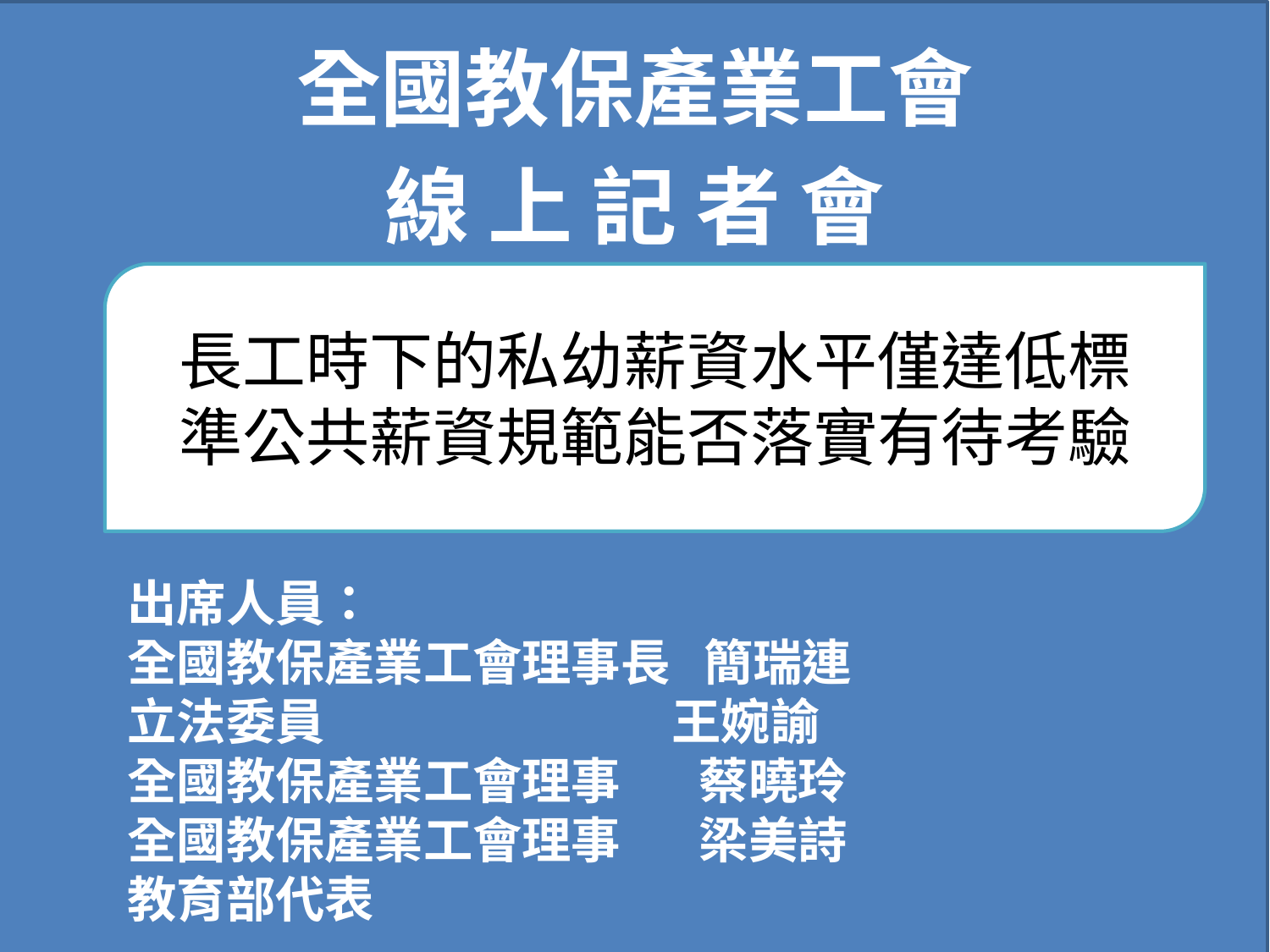

全國教保產業工會
線 上 記 者 會
長工時下的私幼薪資水平僅達低標
準公共薪資規範能否落實有待考驗
出席人員：
全國教保產業工會理事長   簡瑞連
立法委員                               王婉諭
全國教保產業工會理事       蔡曉玲
全國教保產業工會理事       梁美詩
教育部代表